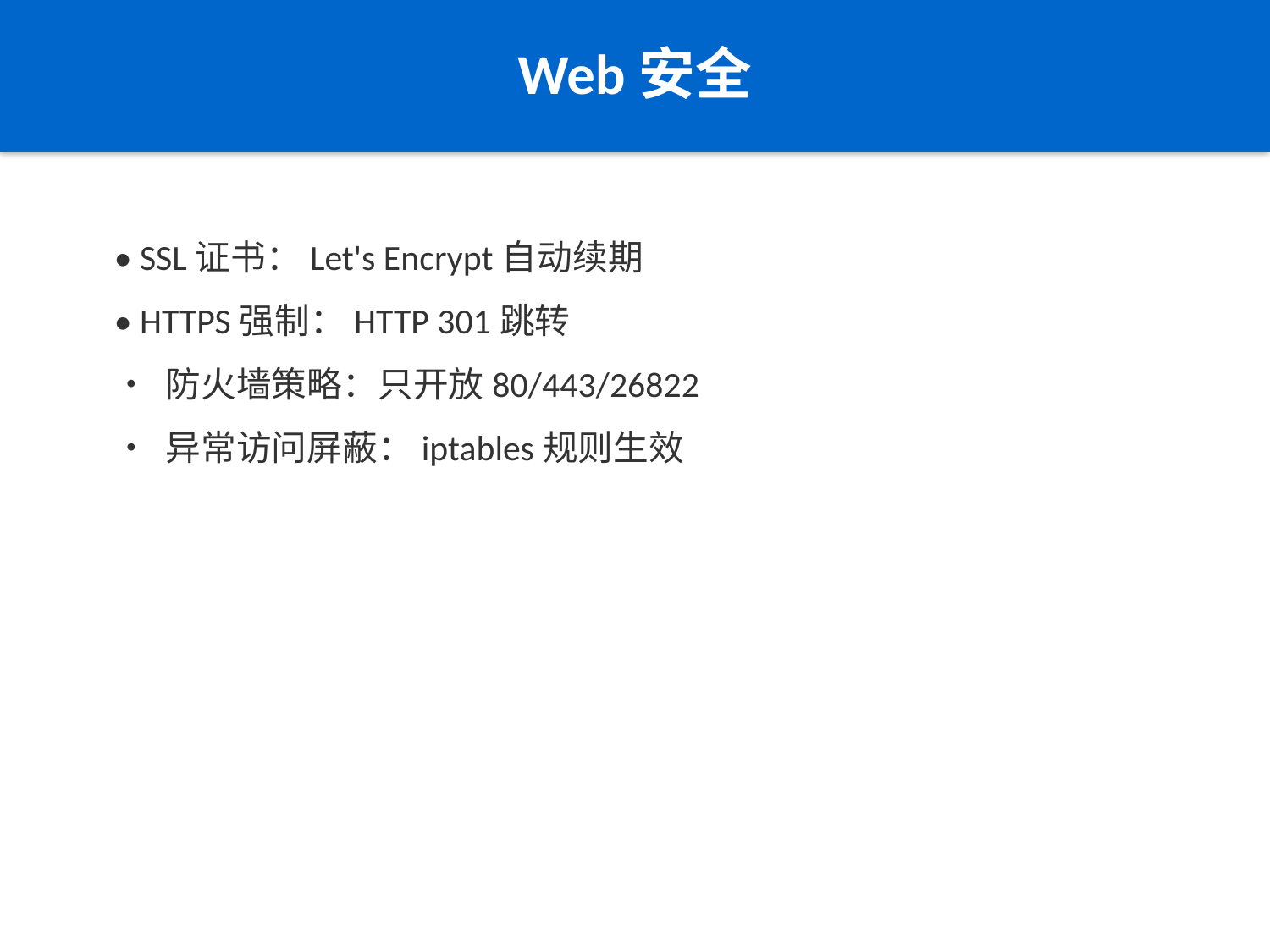

Web安全
• SSL证书：Let's Encrypt自动续期
• HTTPS强制：HTTP 301跳转
• 防火墙策略：只开放80/443/26822
• 异常访问屏蔽：iptables规则生效